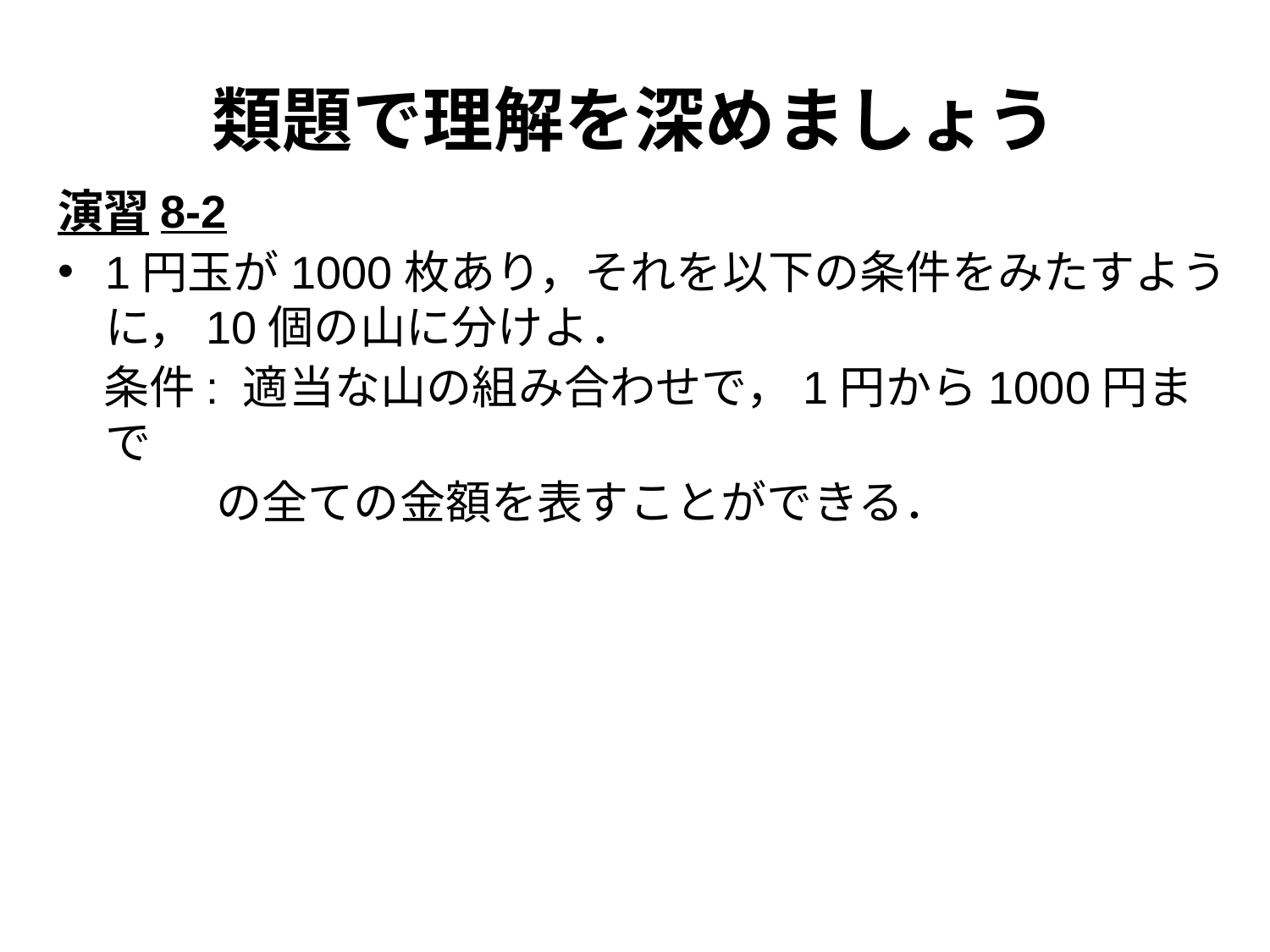

# 類題で理解を深めましょう
演習8-2
1円玉が1000枚あり，それを以下の条件をみたすように，10個の山に分けよ．
　条件: 適当な山の組み合わせで，1円から1000円まで
　　　  の全ての金額を表すことができる．